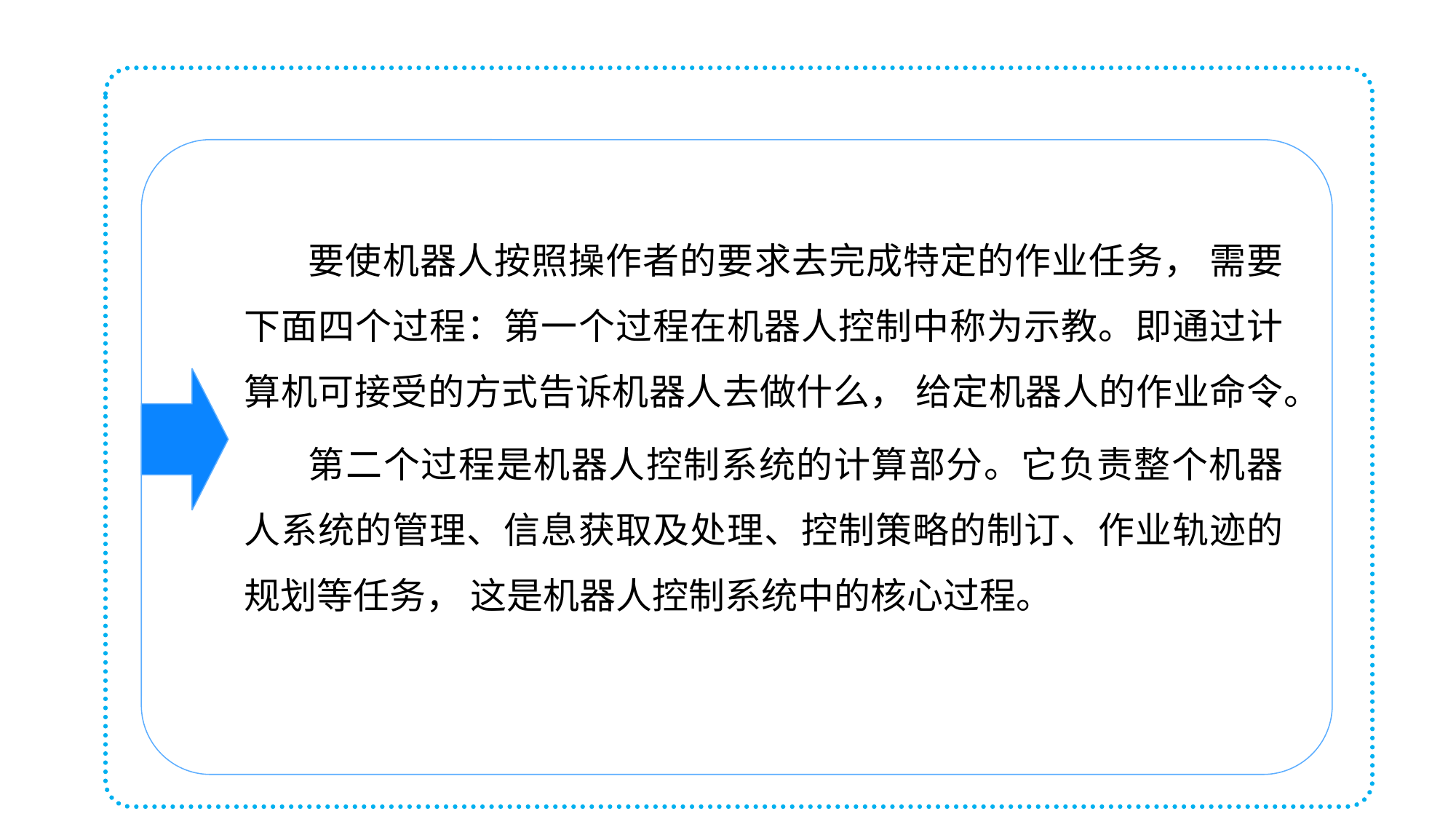

要使机器人按照操作者的要求去完成特定的作业任务， 需要下面四个过程：第一个过程在机器人控制中称为示教。即通过计算机可接受的方式告诉机器人去做什么， 给定机器人的作业命令。
第二个过程是机器人控制系统的计算部分。它负责整个机器人系统的管理、信息获取及处理、控制策略的制订、作业轨迹的规划等任务， 这是机器人控制系统中的核心过程。